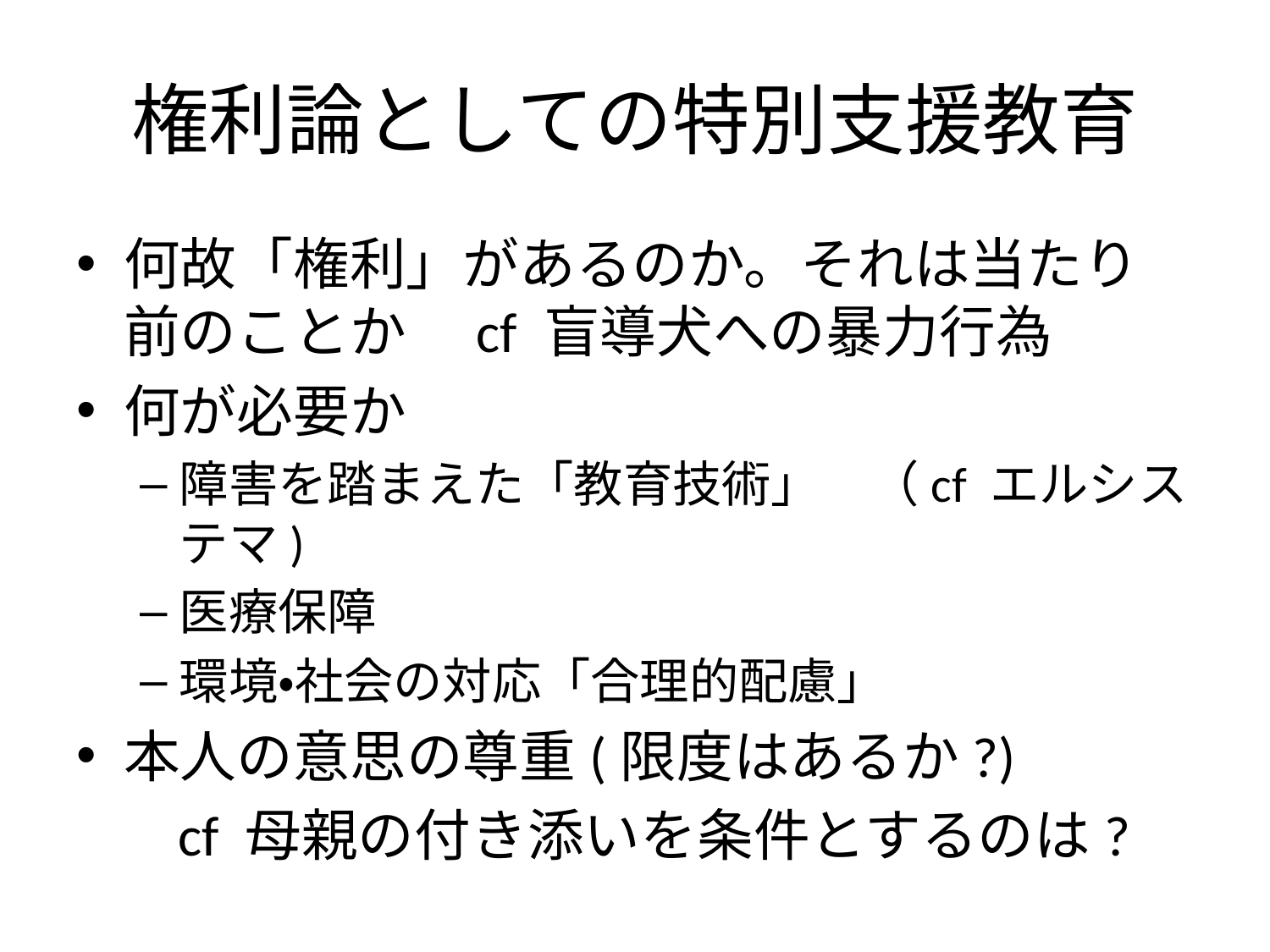

# 権利論としての特別支援教育
何故「権利」があるのか。それは当たり前のことか　cf 盲導犬への暴力行為
何が必要か
障害を踏まえた「教育技術」　（cf エルシステマ)
医療保障
環境・社会の対応「合理的配慮」
本人の意思の尊重(限度はあるか?)
        cf 母親の付き添いを条件とするのは?